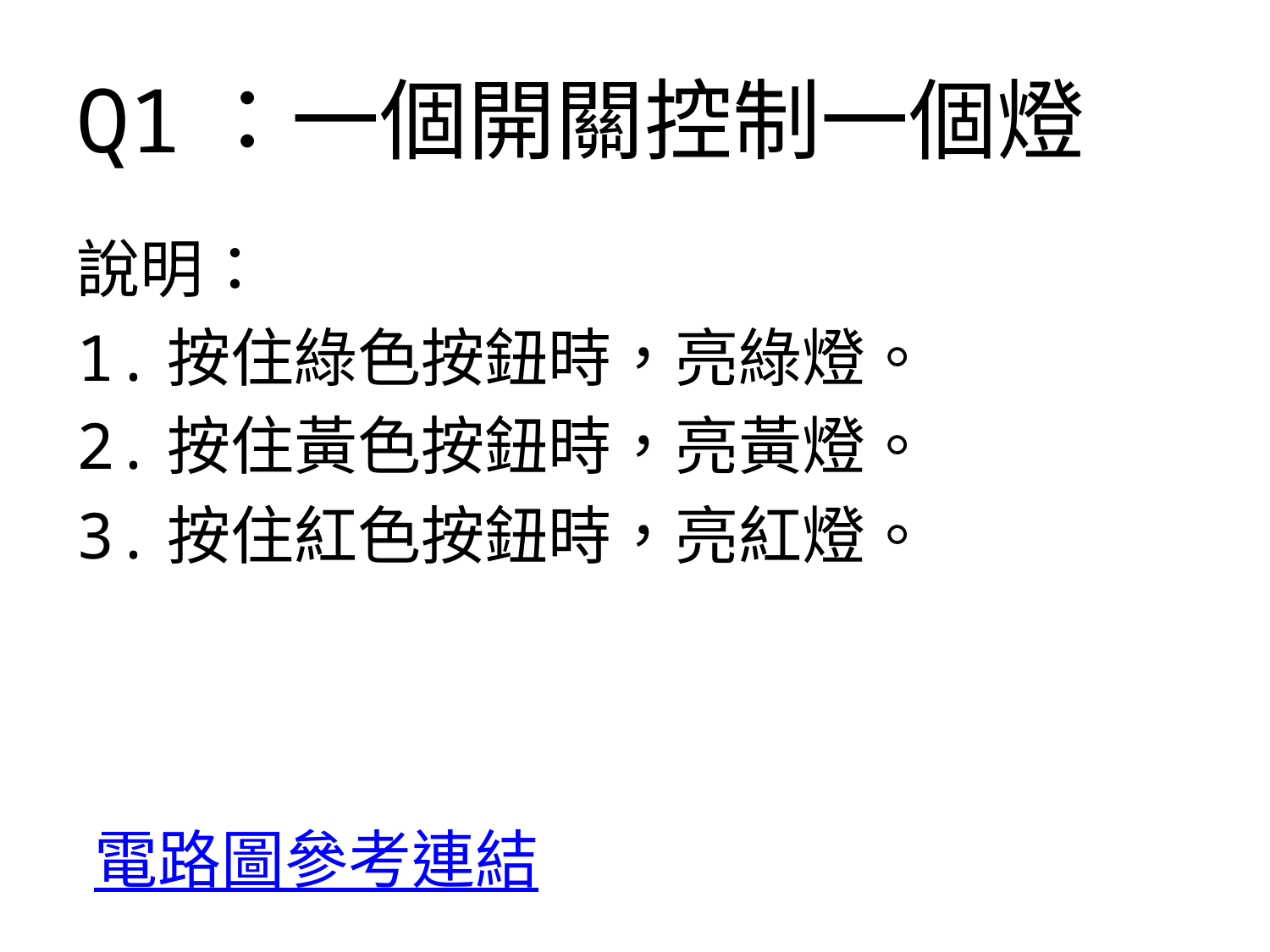

# Q1：一個開關控制一個燈
說明：
1.按住綠色按鈕時，亮綠燈。
2.按住黃色按鈕時，亮黃燈。
3.按住紅色按鈕時，亮紅燈。

電路圖參考連結